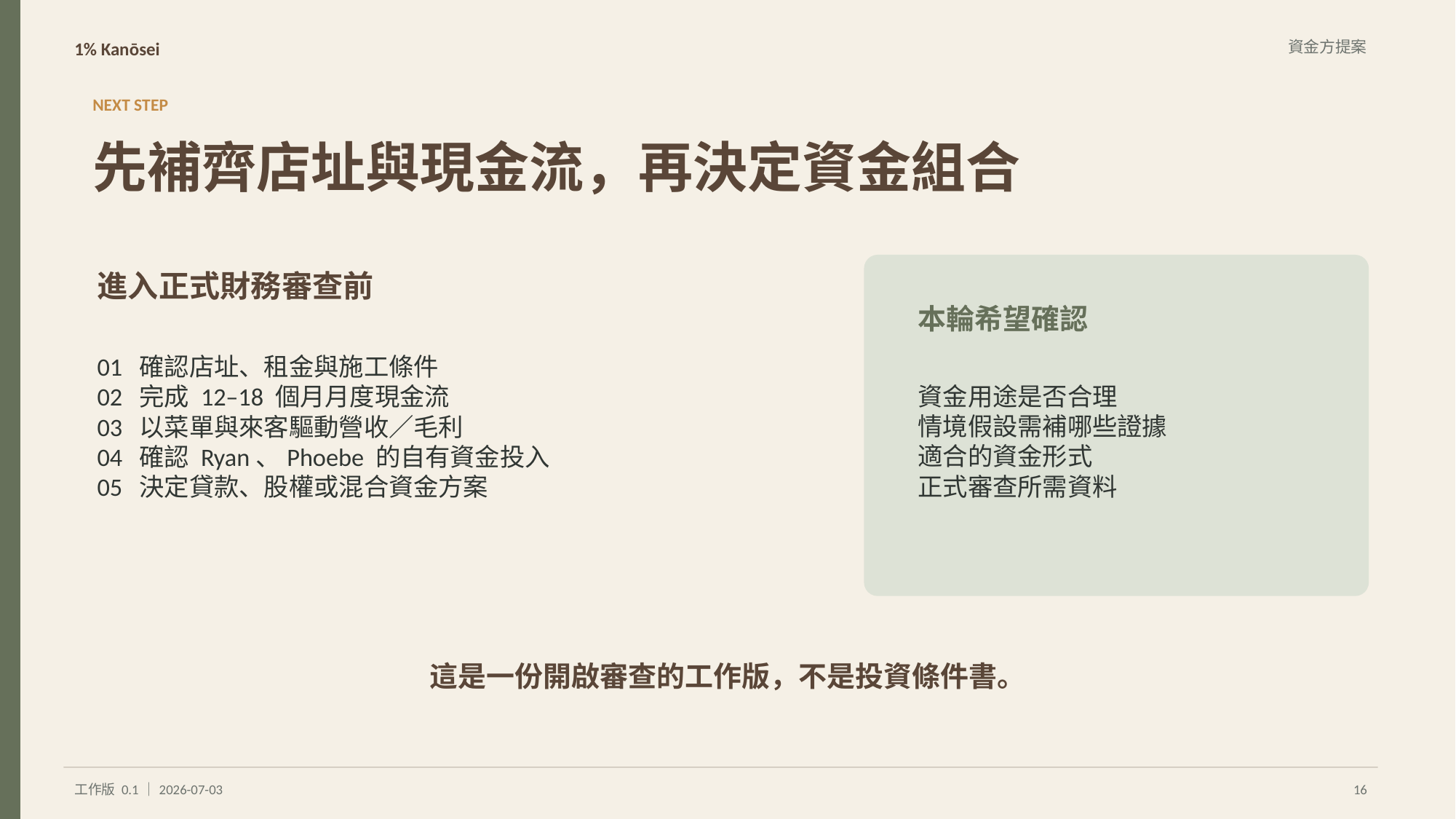

1% Kanōsei
資金方提案
NEXT STEP
先補齊店址與現金流，再決定資金組合

進入正式財務審查前
本輪希望確認
01  確認店址、租金與施工條件
02  完成 12–18 個月月度現金流
03  以菜單與來客驅動營收／毛利
04  確認 Ryan、Phoebe 的自有資金投入
05  決定貸款、股權或混合資金方案
資金用途是否合理
情境假設需補哪些證據
適合的資金形式
正式審查所需資料
這是一份開啟審查的工作版，不是投資條件書。

工作版 0.1｜2026-07-03
16